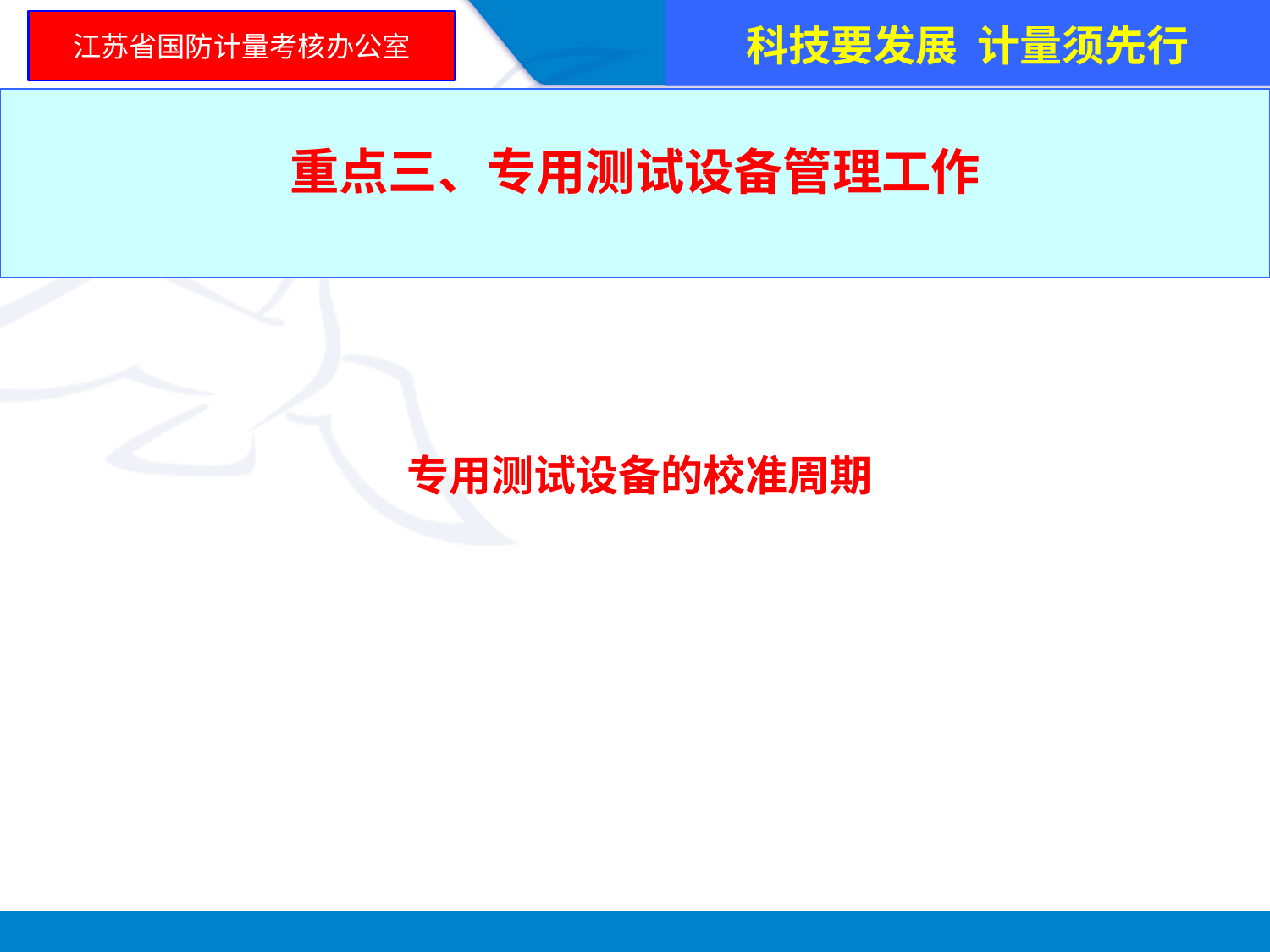

科技要发展  计量须先行
江苏省国防计量考核办公室
重点三、专用测试设备管理工作

专用测试设备的校准周期

    校准周期一般为1年，如果专用测试设备随型号产品进行大型试验，应缩短校准间隔，通常每次试验前进行重新校准。外借的专用测试设备在投入使用前，应进行计量确认，必要时应重新进行校准。封存的专用测试设备再次使用前应重新进行校准。调整或修理后的专用测试设备应重新进行校准。